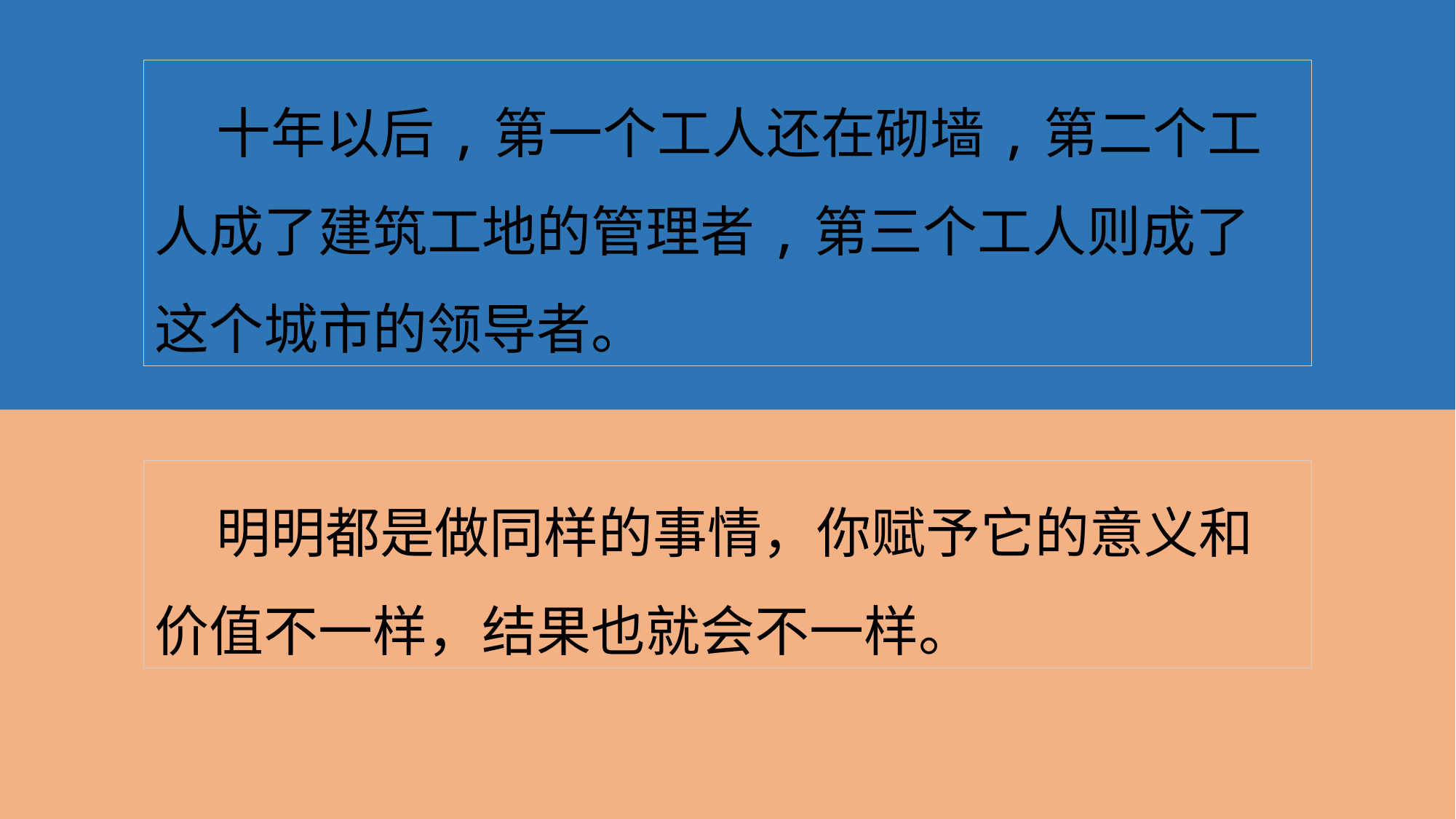

十年以后,第一个工人还在砌墙,第二个工人成了建筑工地的管理者,第三个工人则成了这个城市的领导者。

    明明都是做同样的事情，你赋予它的意义和价值不一样，结果也就会不一样。